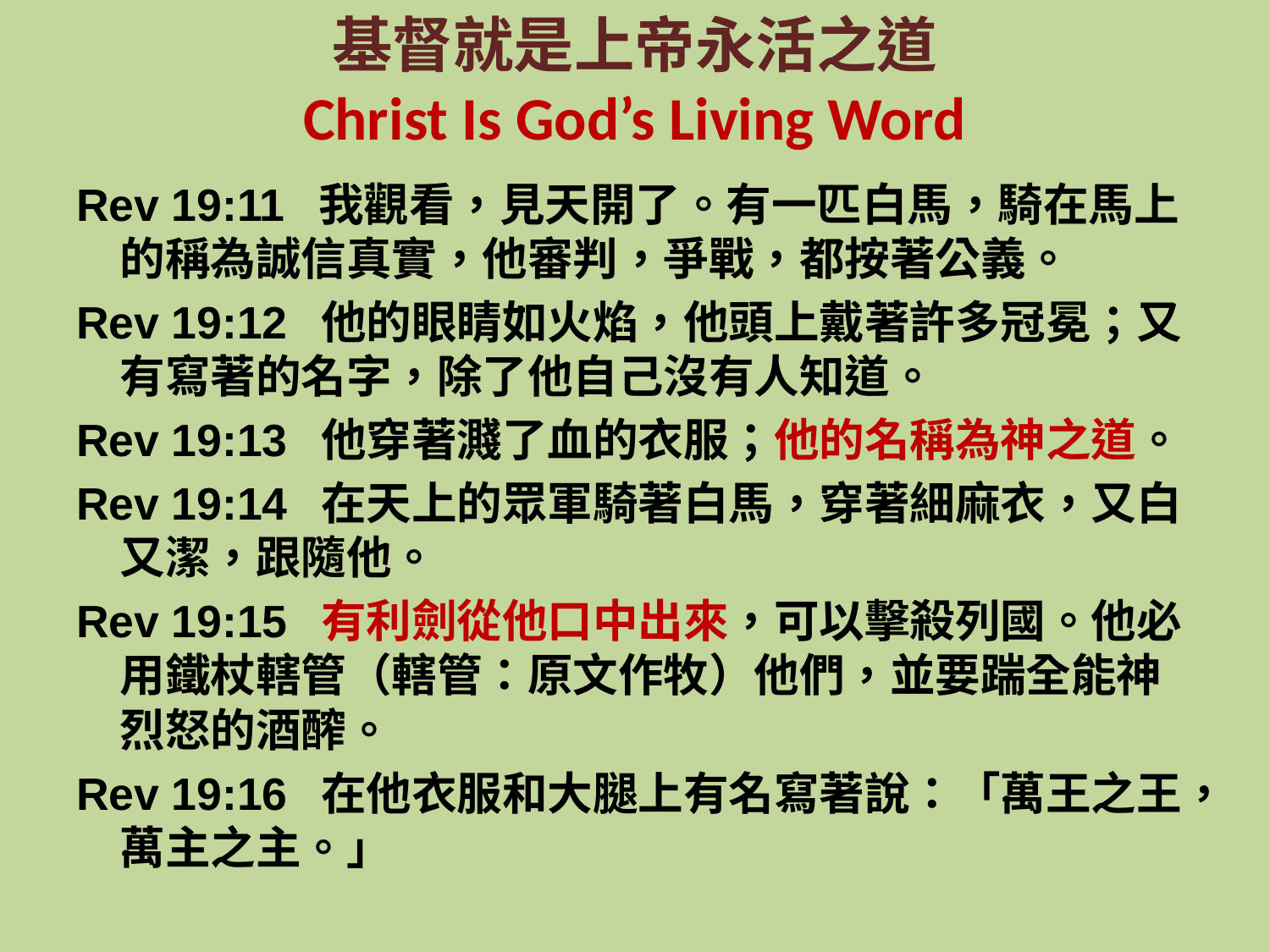

# 基督就是上帝永活之道 Christ Is God’s Living Word
Rev 19:11  我觀看，見天開了。有一匹白馬，騎在馬上的稱為誠信真實，他審判，爭戰，都按著公義。
Rev 19:12  他的眼睛如火焰，他頭上戴著許多冠冕；又有寫著的名字，除了他自己沒有人知道。
Rev 19:13  他穿著濺了血的衣服；他的名稱為神之道。
Rev 19:14  在天上的眾軍騎著白馬，穿著細麻衣，又白又潔，跟隨他。
Rev 19:15  有利劍從他口中出來，可以擊殺列國。他必用鐵杖轄管（轄管：原文作牧）他們，並要踹全能神烈怒的酒醡。
Rev 19:16  在他衣服和大腿上有名寫著說：「萬王之王，萬主之主。」